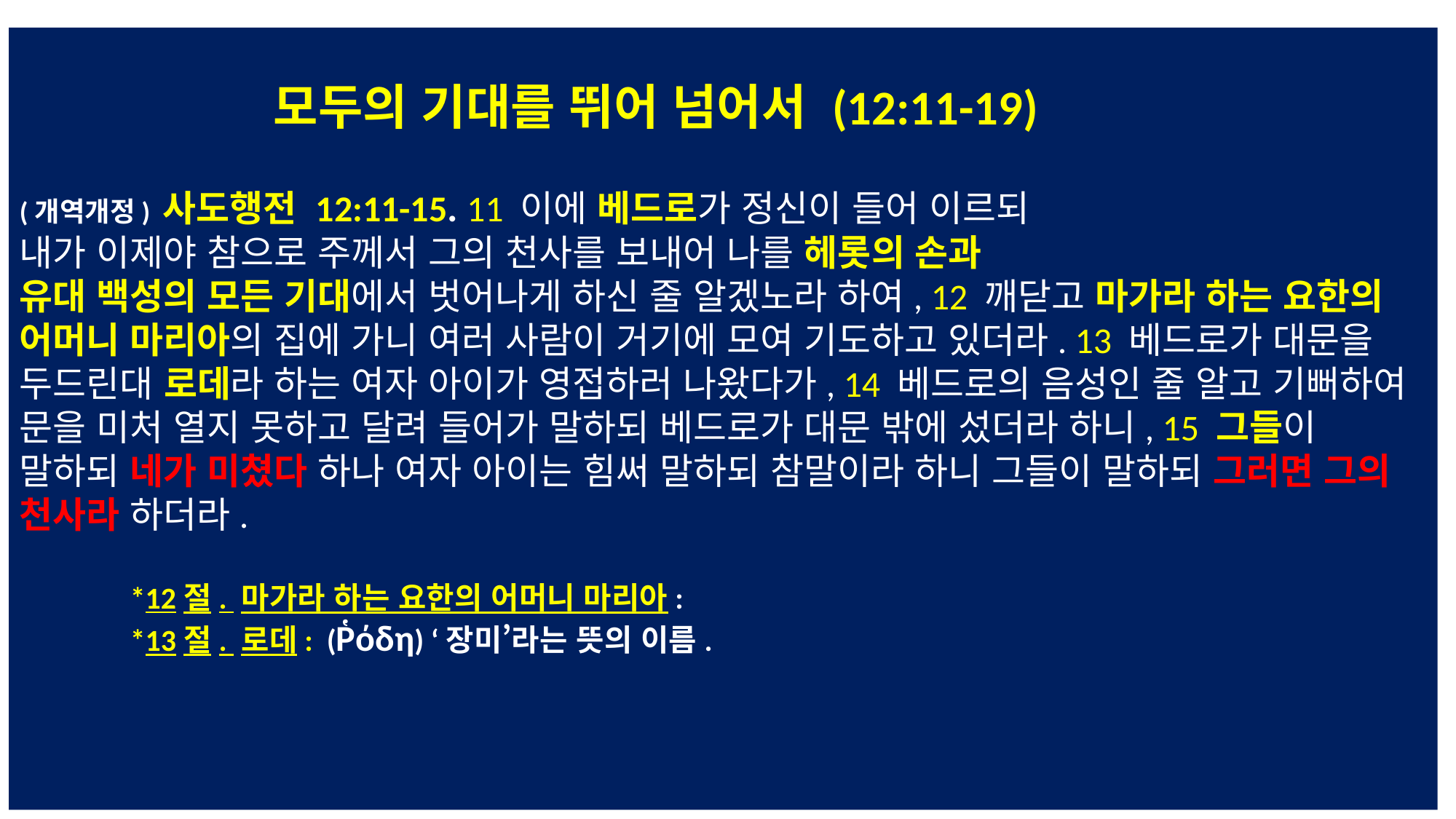

모두의 기대를 뛰어 넘어서 (12:11-19)

(개역개정) 사도행전 12:11-15. 11 이에 베드로가 정신이 들어 이르되
내가 이제야 참으로 주께서 그의 천사를 보내어 나를 헤롯의 손과
유대 백성의 모든 기대에서 벗어나게 하신 줄 알겠노라 하여, 12 깨닫고 마가라 하는 요한의 어머니 마리아의 집에 가니 여러 사람이 거기에 모여 기도하고 있더라. 13 베드로가 대문을 두드린대 로데라 하는 여자 아이가 영접하러 나왔다가, 14 베드로의 음성인 줄 알고 기뻐하여 문을 미처 열지 못하고 달려 들어가 말하되 베드로가 대문 밖에 섰더라 하니, 15 그들이 말하되 네가 미쳤다 하나 여자 아이는 힘써 말하되 참말이라 하니 그들이 말하되 그러면 그의 천사라 하더라.

                *12절. 마가라 하는 요한의 어머니 마리아:
                *13절. 로데:  (Ῥόδη) ‘장미’라는 뜻의 이름.